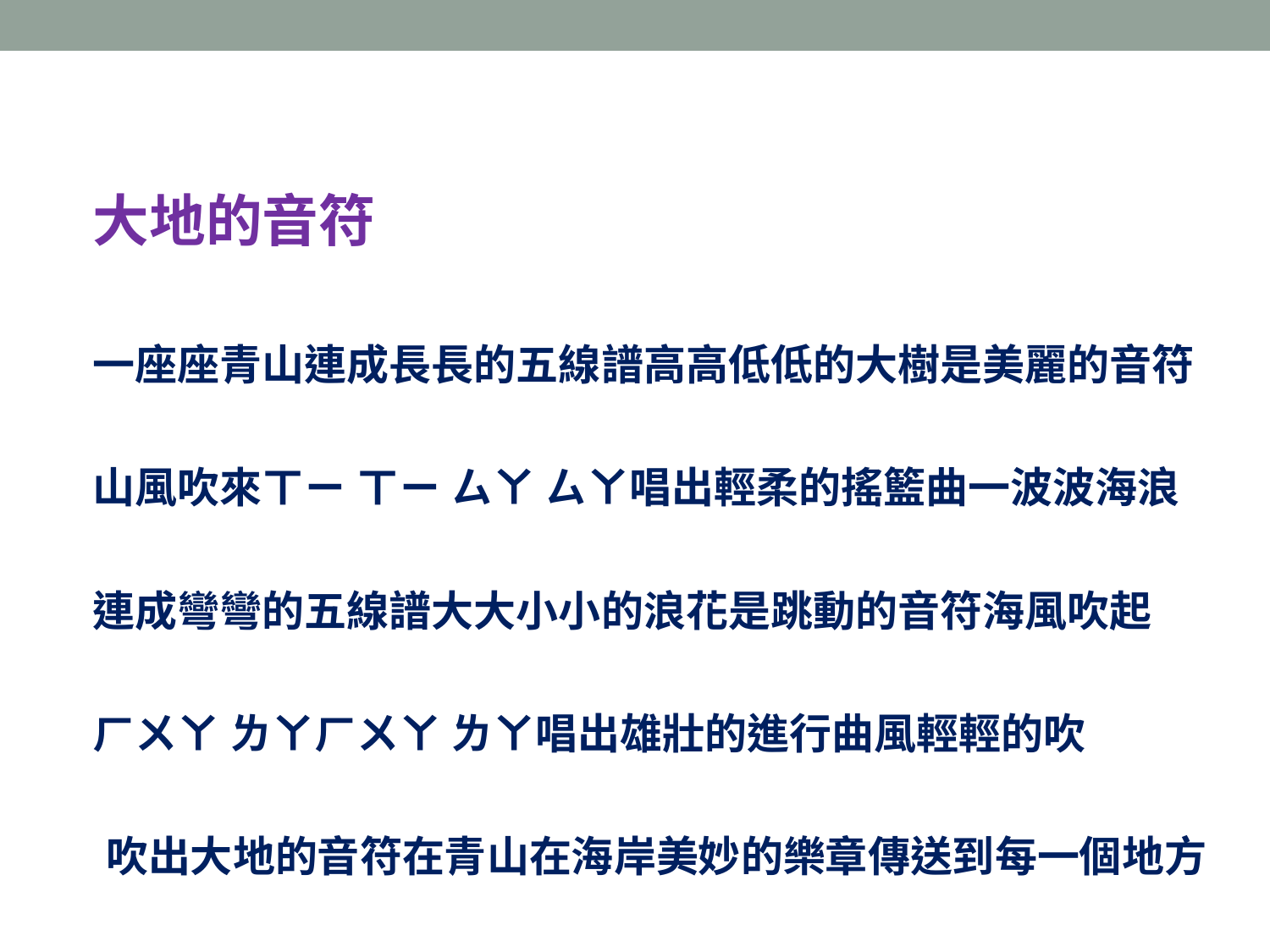

| 大地的音符 |
| --- |
| 一座座青山連成長長的五線譜高高低低的大樹是美麗的音符 |
| 山風吹來ㄒㄧ ㄒㄧ ㄙㄚ ㄙㄚ唱出輕柔的搖籃曲一波波海浪 |
| 連成彎彎的五線譜大大小小的浪花是跳動的音符海風吹起 |
| ㄏㄨㄚ ㄌㄚㄏㄨㄚ ㄌㄚ唱出雄壯的進行曲風輕輕的吹 |
| 吹出大地的音符在青山在海岸美妙的樂章傳送到每一個地方 |